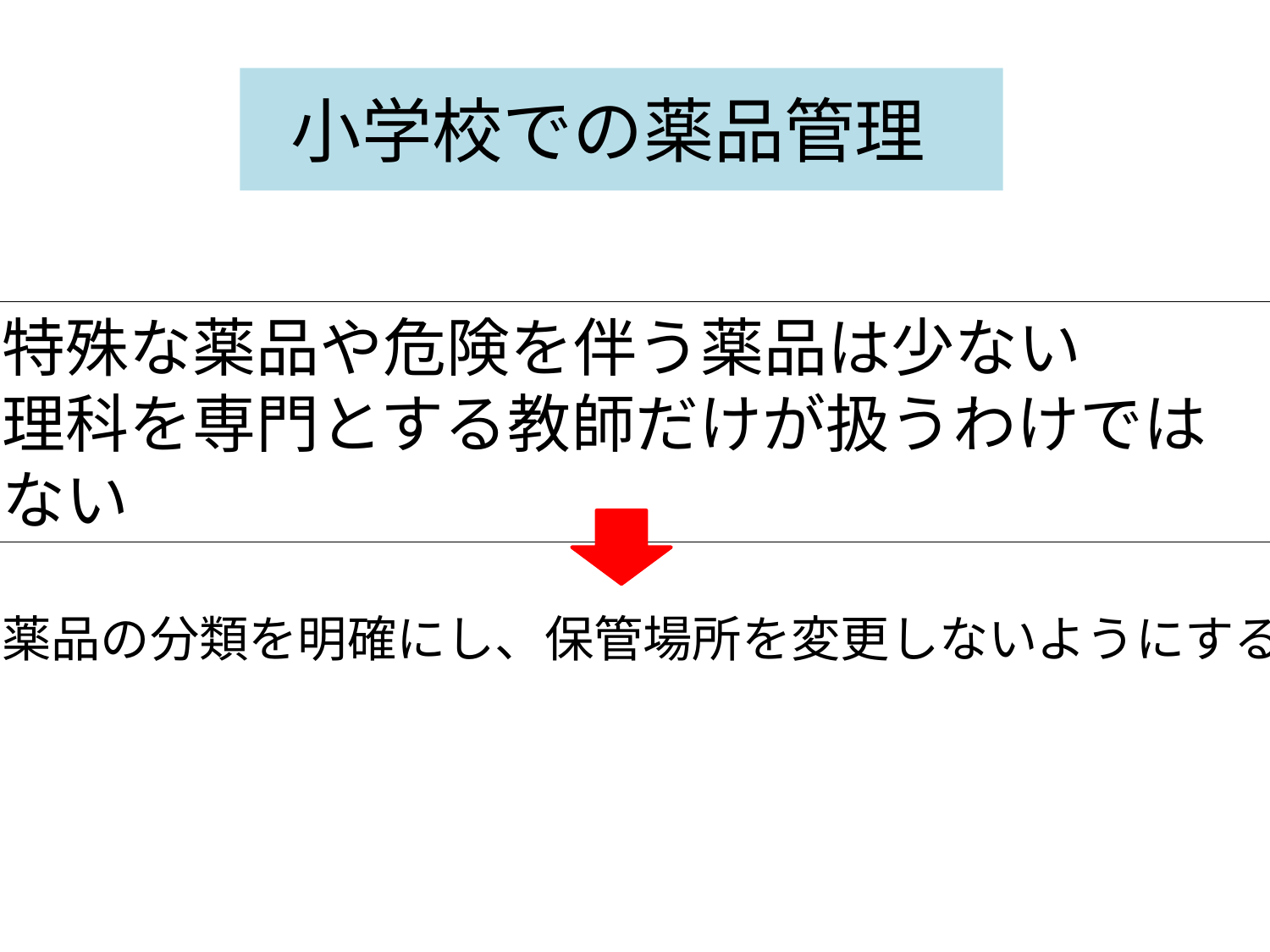

小学校での薬品管理
特殊な薬品や危険を伴う薬品は少ない
理科を専門とする教師だけが扱うわけではない

薬品の分類を明確にし、保管場所を変更しないようにする